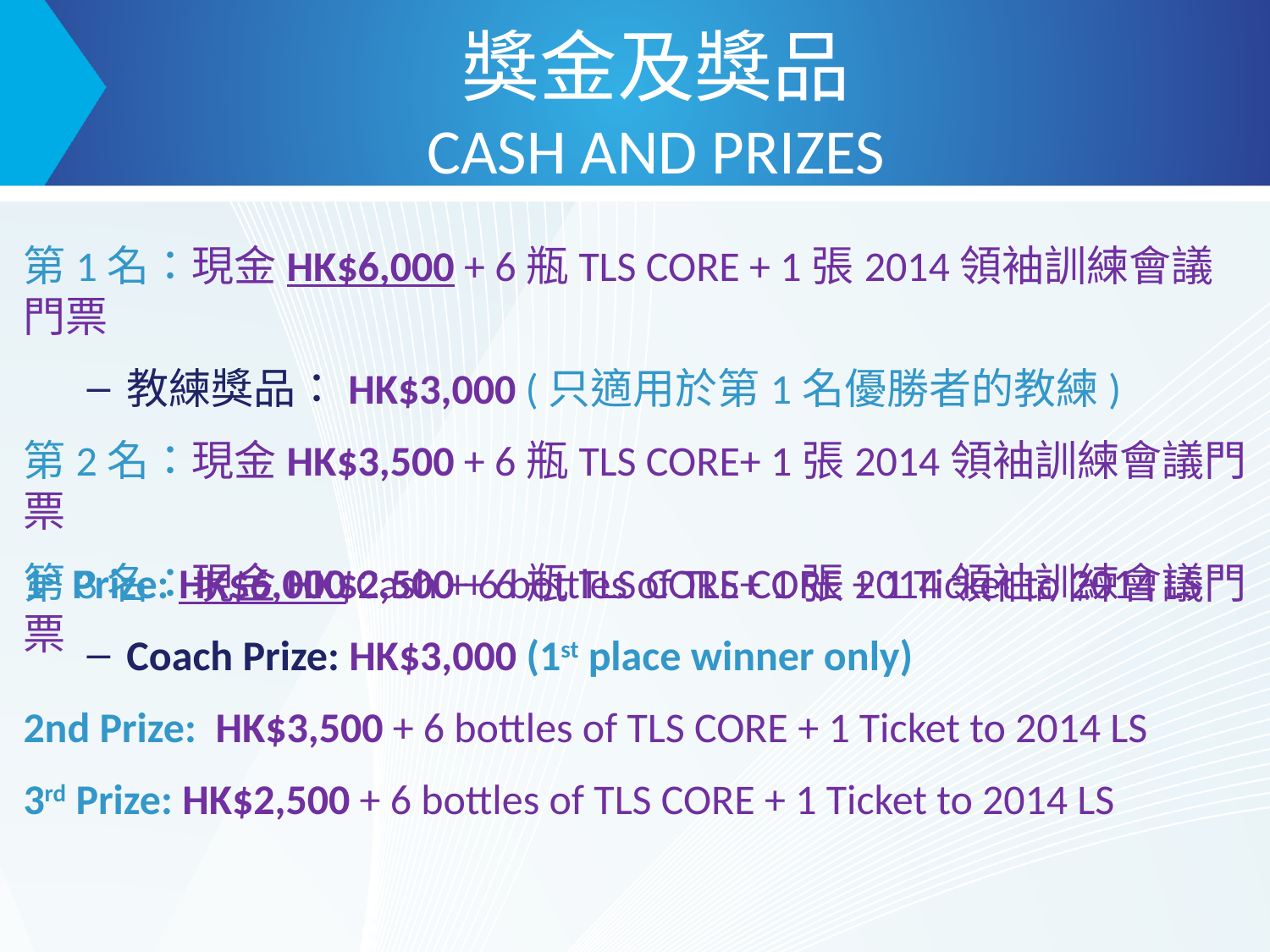

獎金及獎品
CASH AND PRIZES
第1名：現金HK$6,000 + 6瓶TLS CORE + 1張2014領袖訓練會議門票
教練獎品：HK$3,000 (只適用於第1名優勝者的教練)
第2名：現金HK$3,500 + 6瓶TLS CORE+ 1張2014領袖訓練會議門票
第3名：現金HK$2,500 + 6瓶TLS CORE+ 1張2014領袖訓練會議門票

1st Prize: HK$6,000 Cash + 6 bottles of TLS CORE + 1 Ticket to 2014 LS
Coach Prize: HK$3,000 (1st place winner only)
2nd Prize:  HK$3,500 + 6 bottles of TLS CORE + 1 Ticket to 2014 LS
3rd Prize: HK$2,500 + 6 bottles of TLS CORE + 1 Ticket to 2014 LS